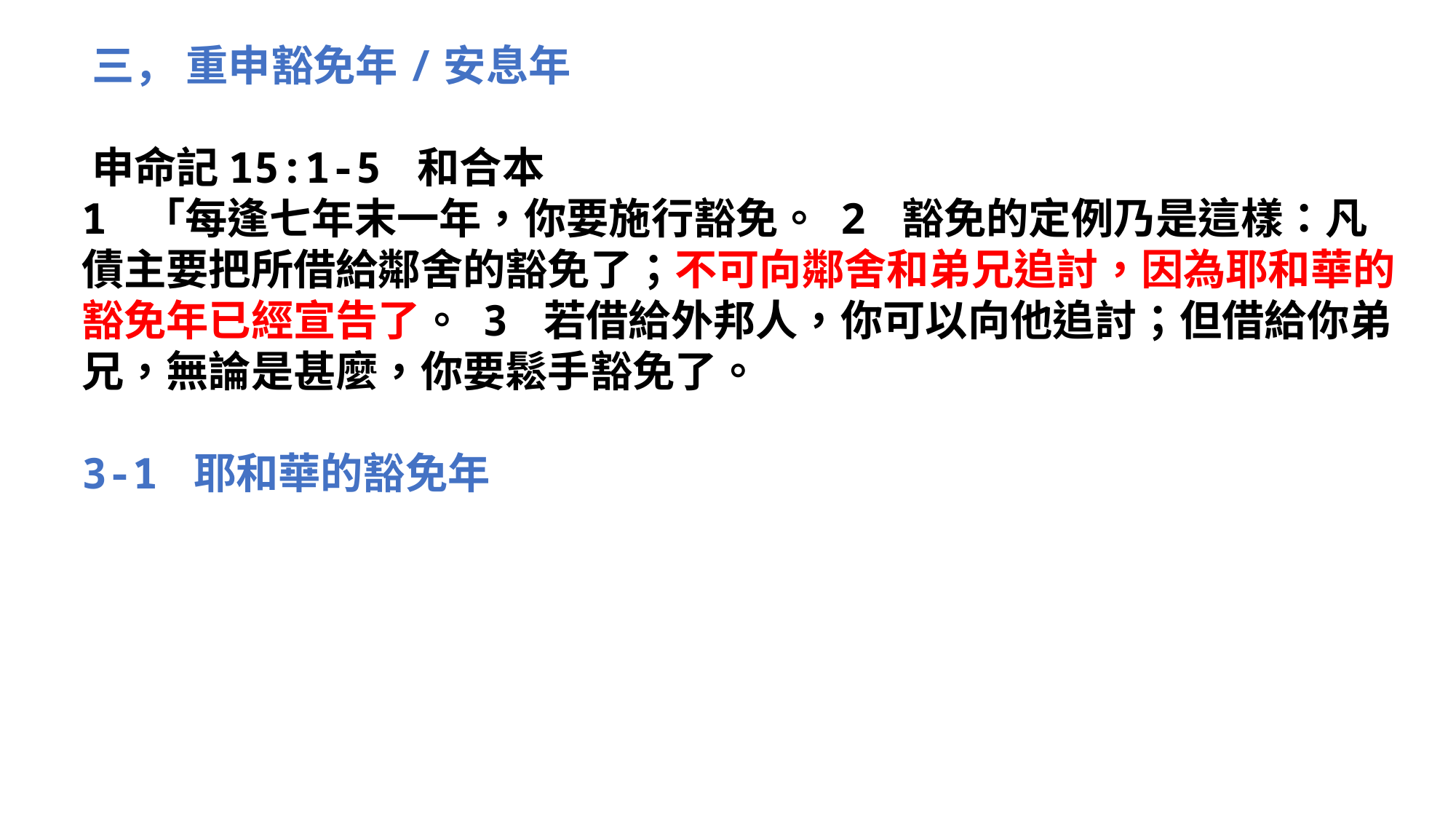

‪‪‪‪三， 重申豁免年/安息年

‪‪‪‪申命記‬15:1-5 和合本
1 「每逢七年末一年，你要施行豁免。 2 豁免的定例乃是這樣：凡債主要把所借給鄰舍的豁免了；不可向鄰舍和弟兄追討，因為耶和華的豁免年已經宣告了。 3 若借給外邦人，你可以向他追討；但借給你弟兄，無論是甚麼，你要鬆手豁免了。

3-1 耶和華的豁免年